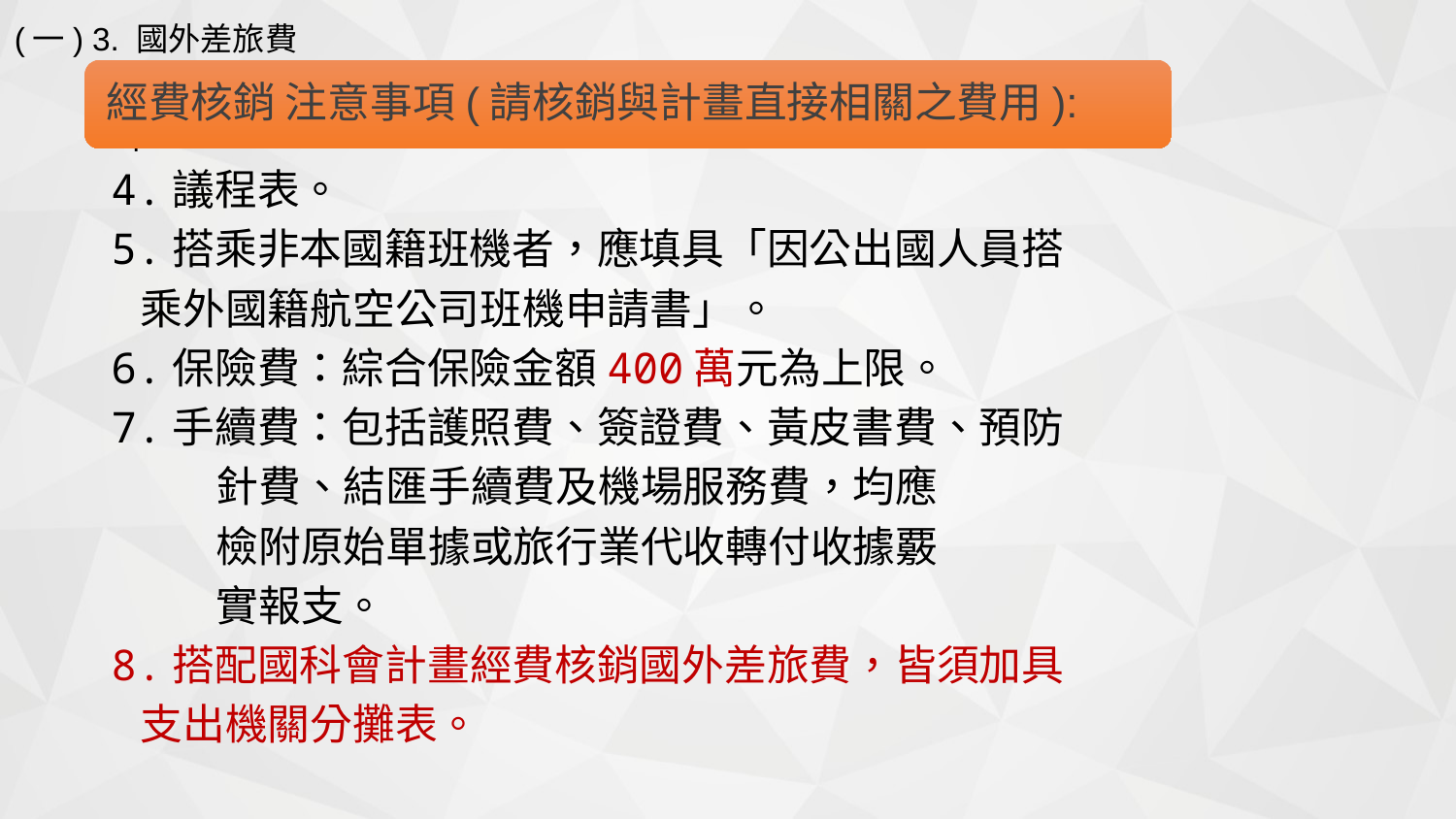

(一) 3. 國外差旅費

4
經費核銷 注意事項(請核銷與計畫直接相關之費用):

4.議程表。
5.搭乘非本國籍班機者，應填具「因公出國人員搭
  乘外國籍航空公司班機申請書」。
6.保險費：綜合保險金額400萬元為上限。
7.手續費：包括護照費、簽證費、黃皮書費、預防
          針費、結匯手續費及機場服務費，均應
          檢附原始單據或旅行業代收轉付收據覈
          實報支。
8.搭配國科會計畫經費核銷國外差旅費，皆須加具
  支出機關分攤表。